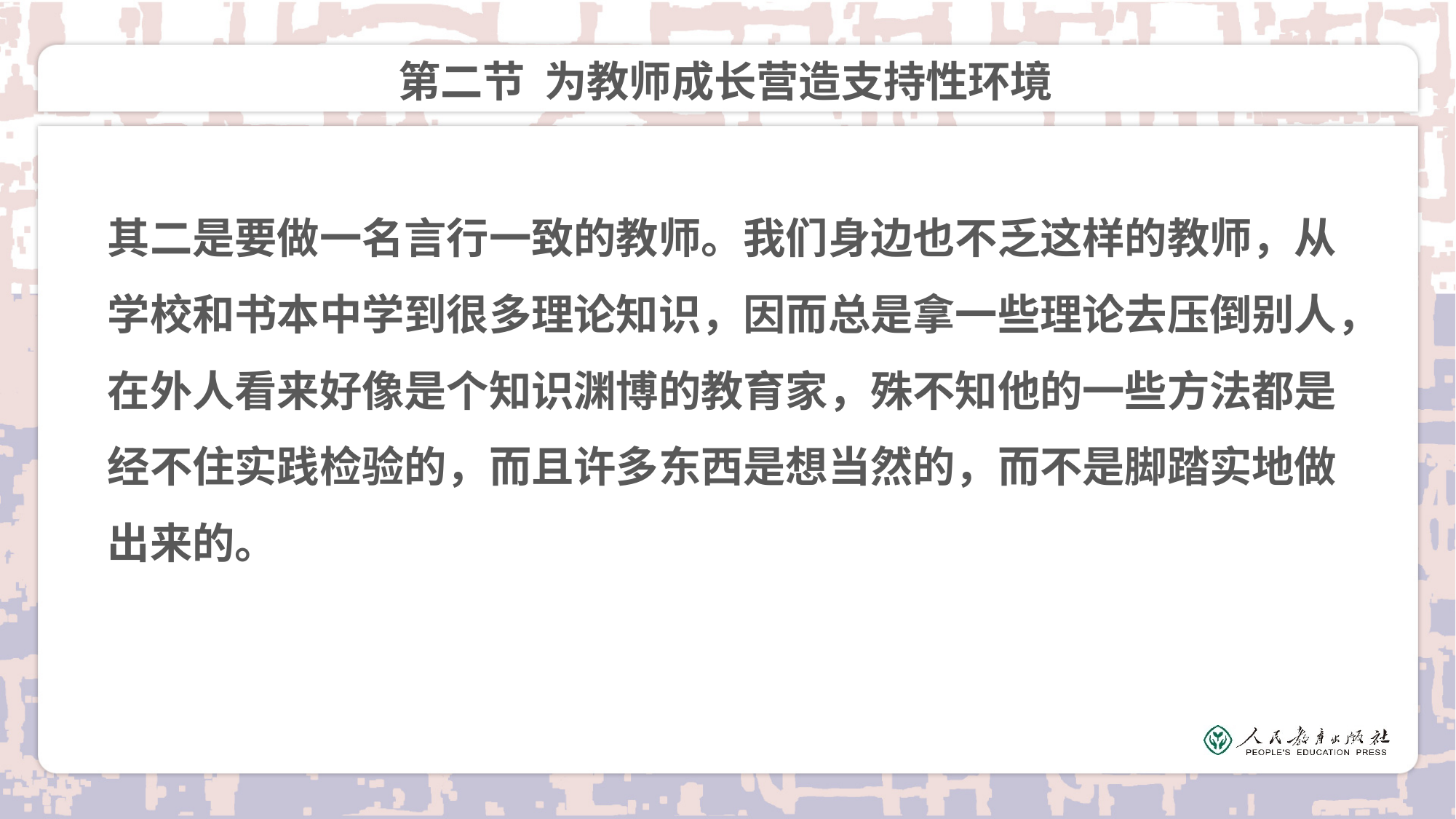

# 第二节  为教师成长营造支持性环境
其二是要做一名言行一致的教师。我们身边也不乏这样的教师，从学校和书本中学到很多理论知识，因而总是拿一些理论去压倒别人，在外人看来好像是个知识渊博的教育家，殊不知他的一些方法都是经不住实践检验的，而且许多东西是想当然的，而不是脚踏实地做出来的。